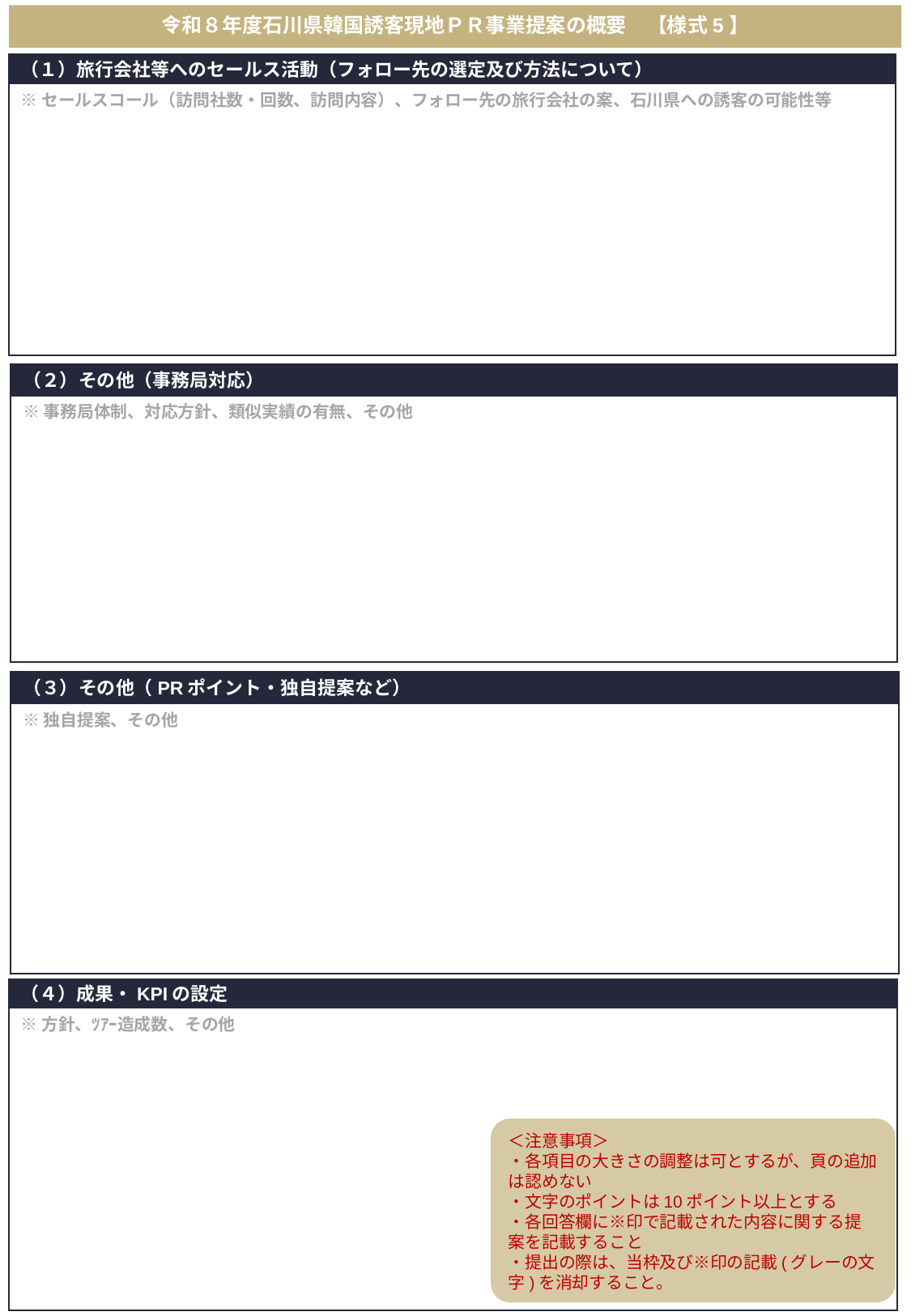

# 令和８年度石川県韓国誘客現地ＰＲ事業提案の概要　【様式5】
（１）旅行会社等へのセールス活動（フォロー先の選定及び方法について）
※セールスコール（訪問社数・回数、訪問内容）、フォロー先の旅行会社の案、石川県への誘客の可能性等
（２）その他（事務局対応）
※事務局体制、対応方針、類似実績の有無、その他
（３）その他（PRポイント・独自提案など）
※独自提案、その他
（４）成果・KPIの設定
※方針、ﾂｱｰ造成数、その他
＜注意事項＞
・各項目の大きさの調整は可とするが、頁の追加は認めない
・文字のポイントは10ポイント以上とする
・各回答欄に※印で記載された内容に関する提案を記載すること
・提出の際は、当枠及び※印の記載(グレーの文字)を消却すること。